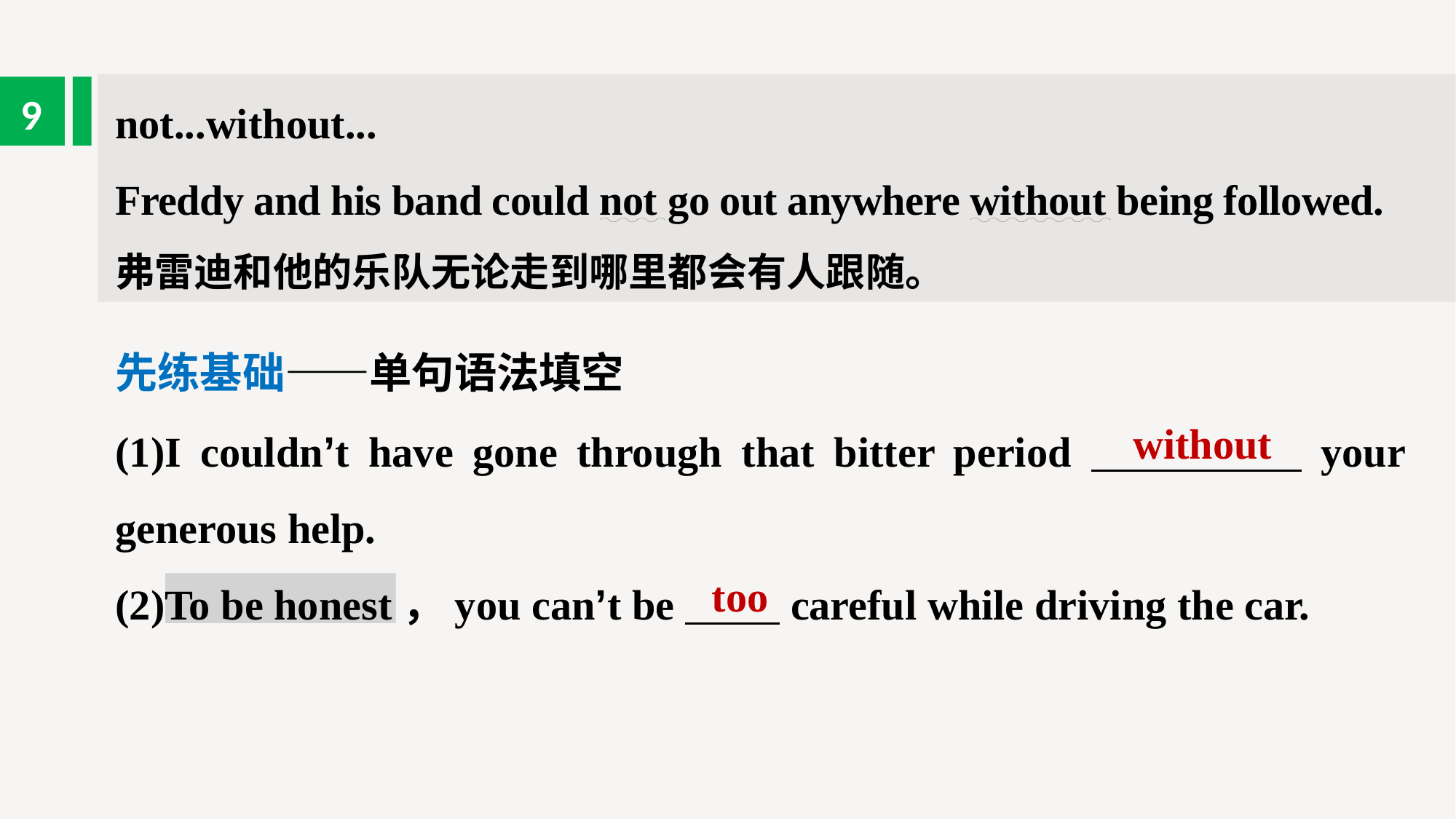

not...without...
Freddy and his band could not go out anywhere without being followed.
弗雷迪和他的乐队无论走到哪里都会有人跟随。

9
先练基础——单句语法填空
(1)I couldn’t have gone through that bitter period             your generous help.
(2)To be honest，you can’t be           careful while driving the car.
without
too